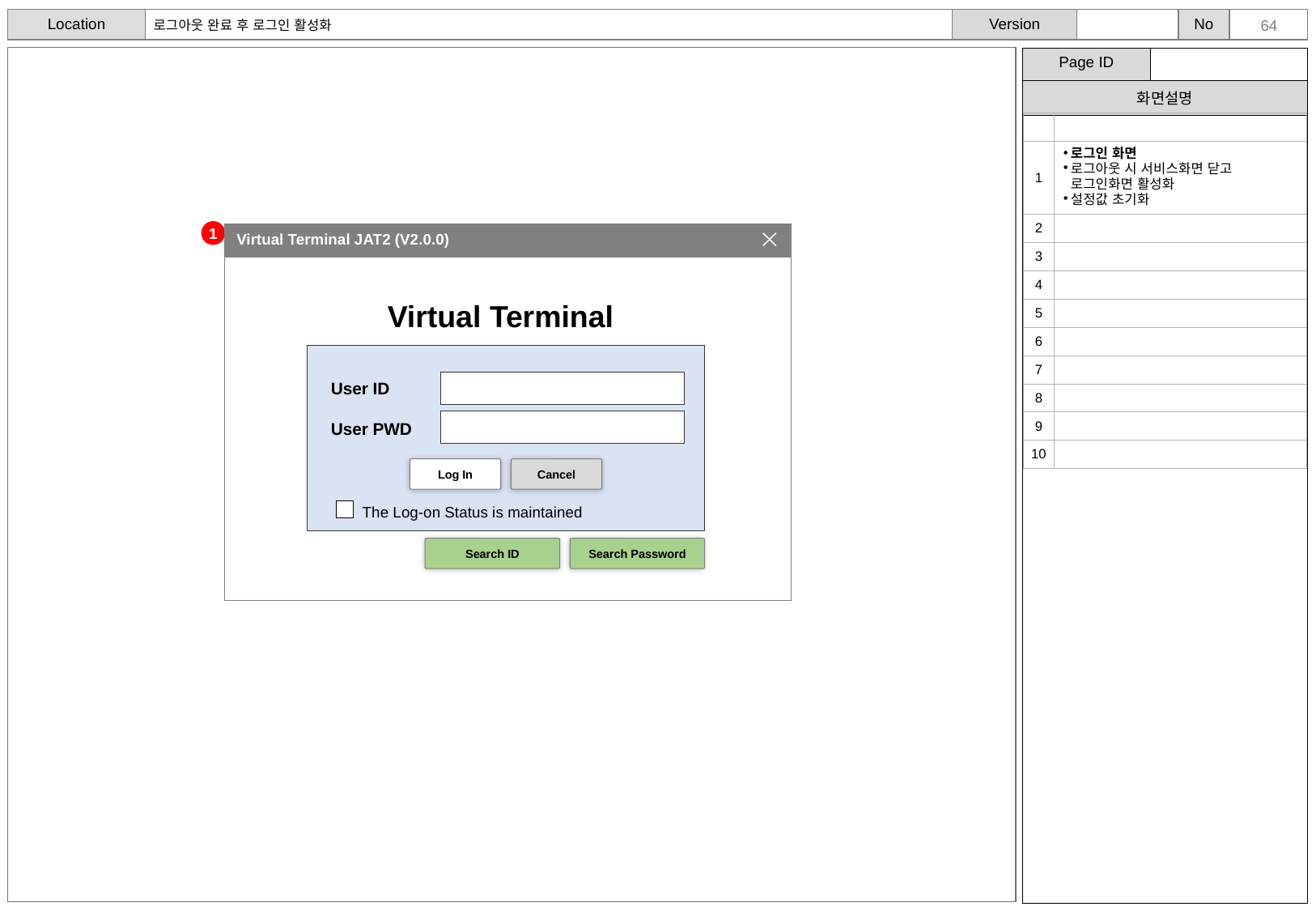

로그아웃 완료 후 로그인 활성화
|  |  |
| --- | --- |
| 1 | 로그인 화면 로그아웃 시 서비스화면 닫고 로그인화면 활성화 설정값 초기화 |
| 2 |  |
| 3 |  |
| 4 |  |
| 5 |  |
| 6 |  |
| 7 |  |
| 8 |  |
| 9 |  |
| 10 |  |
1
Virtual Terminal JAT2 (V2.0.0)

Virtual Terminal

User ID

User PWD
Log In
Cancel
The Log-on Status is maintained

Search ID
Search Password